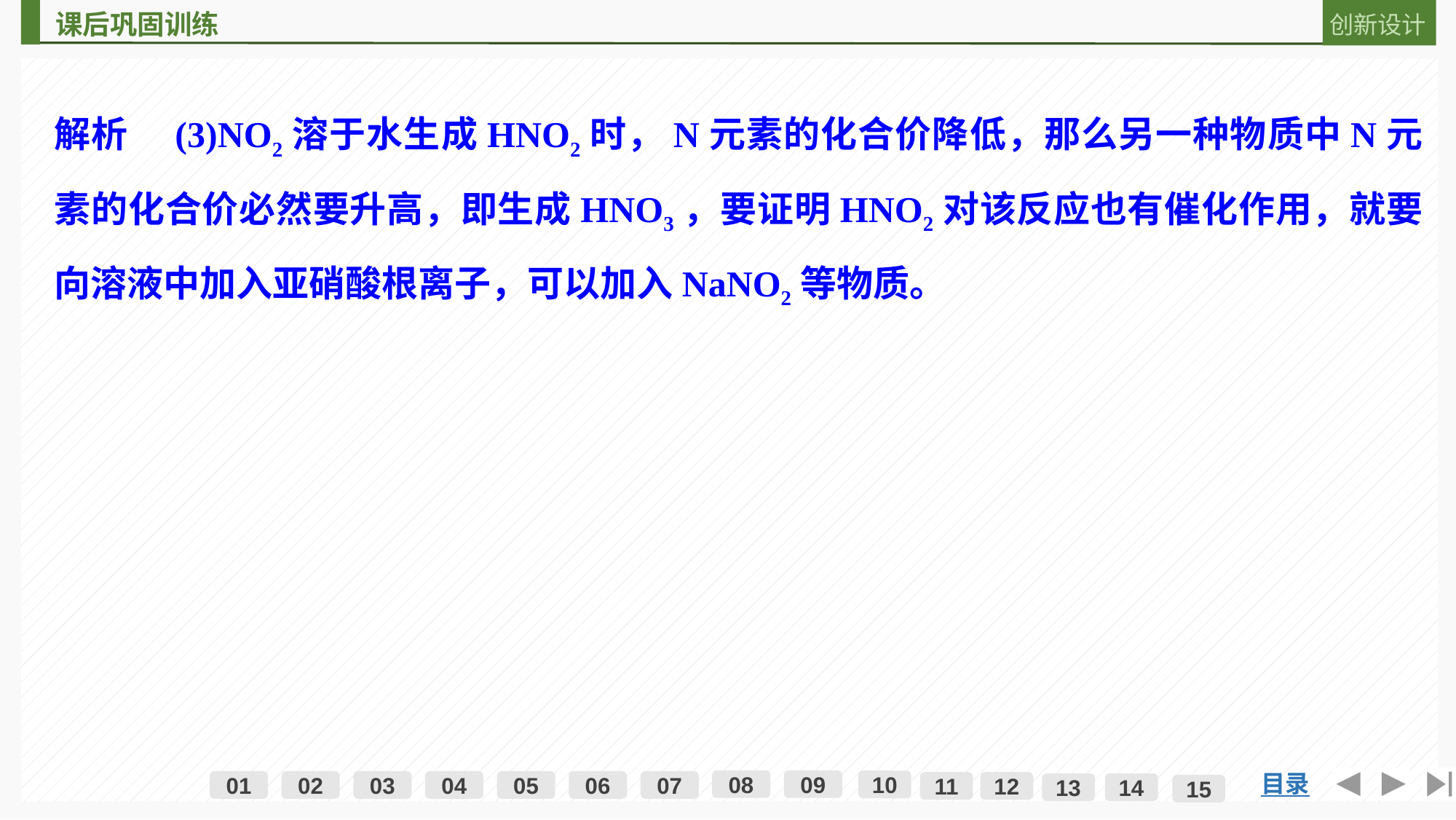

解析　(3)NO2溶于水生成HNO2时，N元素的化合价降低，那么另一种物质中N元素的化合价必然要升高，即生成HNO3，要证明HNO2对该反应也有催化作用，就要向溶液中加入亚硝酸根离子，可以加入NaNO2等物质。